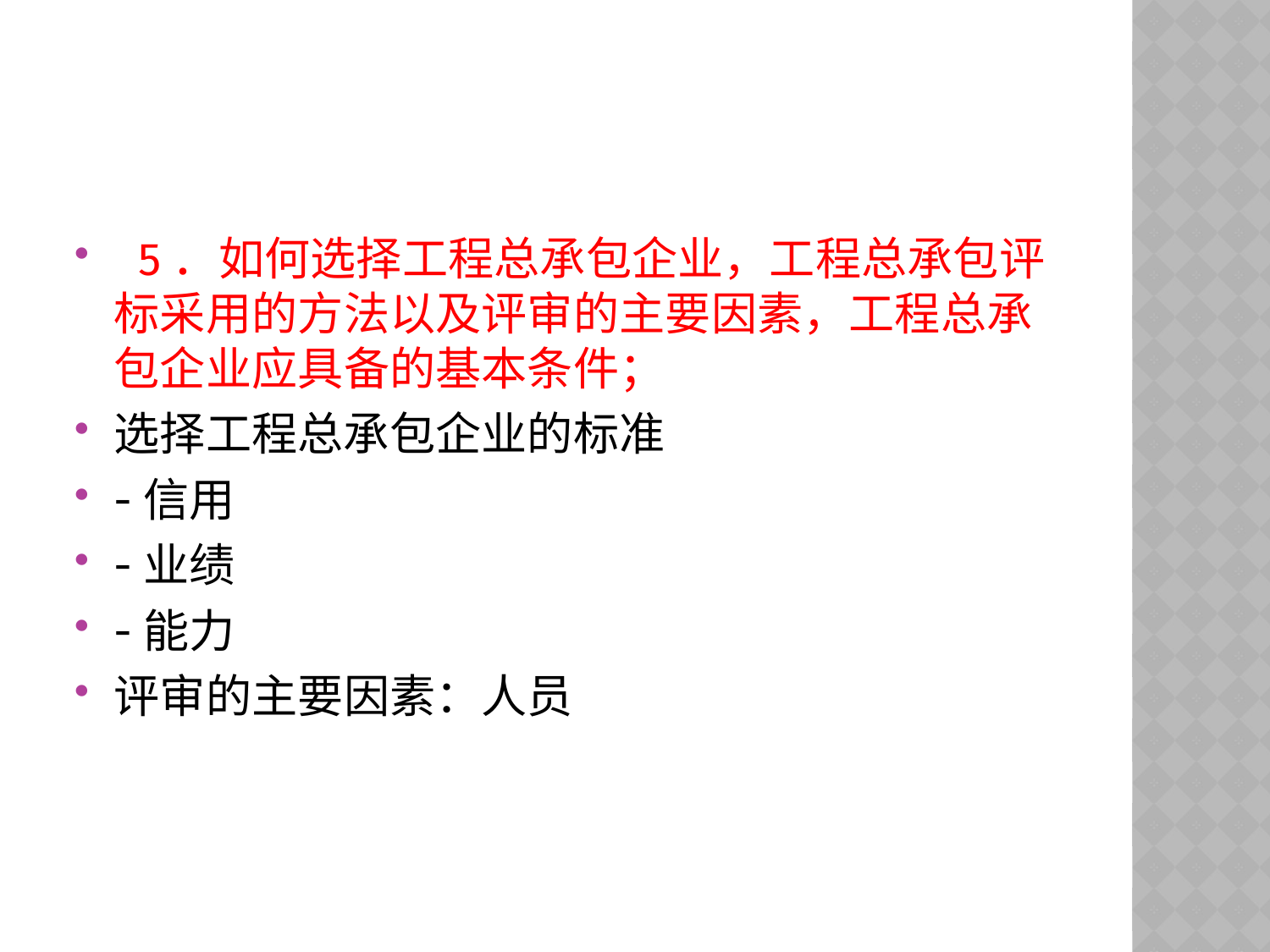

#
  5．如何选择工程总承包企业，工程总承包评标采用的方法以及评审的主要因素，工程总承包企业应具备的基本条件；
选择工程总承包企业的标准
-信用
-业绩
-能力
评审的主要因素：人员